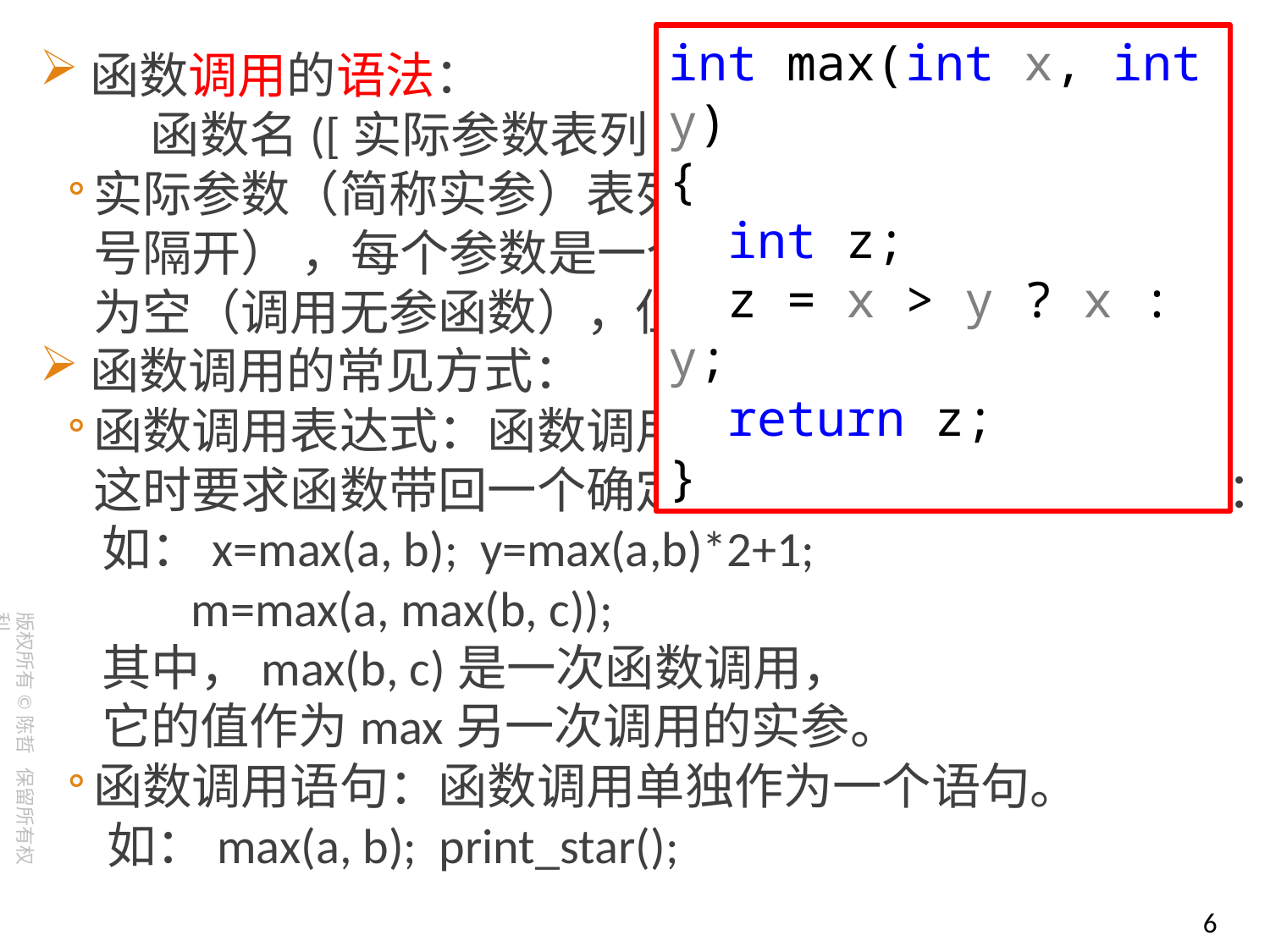

int max(int x, int y)
{
  int z;
  z = x > y ? x : y;
  return z;
}
函数调用的语法：
         函数名([实际参数表列])
实际参数（简称实参）表列可以包括多个参数（用逗号隔开） ，每个参数是一个表达式。实参表列可以为空（调用无参函数），但圆括号不能省略。
函数调用的常见方式：
函数调用表达式：函数调用出现在另一个表达式中，这时要求函数带回一个确定的值以参加表达式的运算：
  如：x=max(a, b);  y=max(a,b)*2+1;
           m=max(a, max(b, c));
  其中，max(b, c)是一次函数调用，
  它的值作为max另一次调用的实参。
函数调用语句：函数调用单独作为一个语句。
     如：max(a, b);  print_star();
6